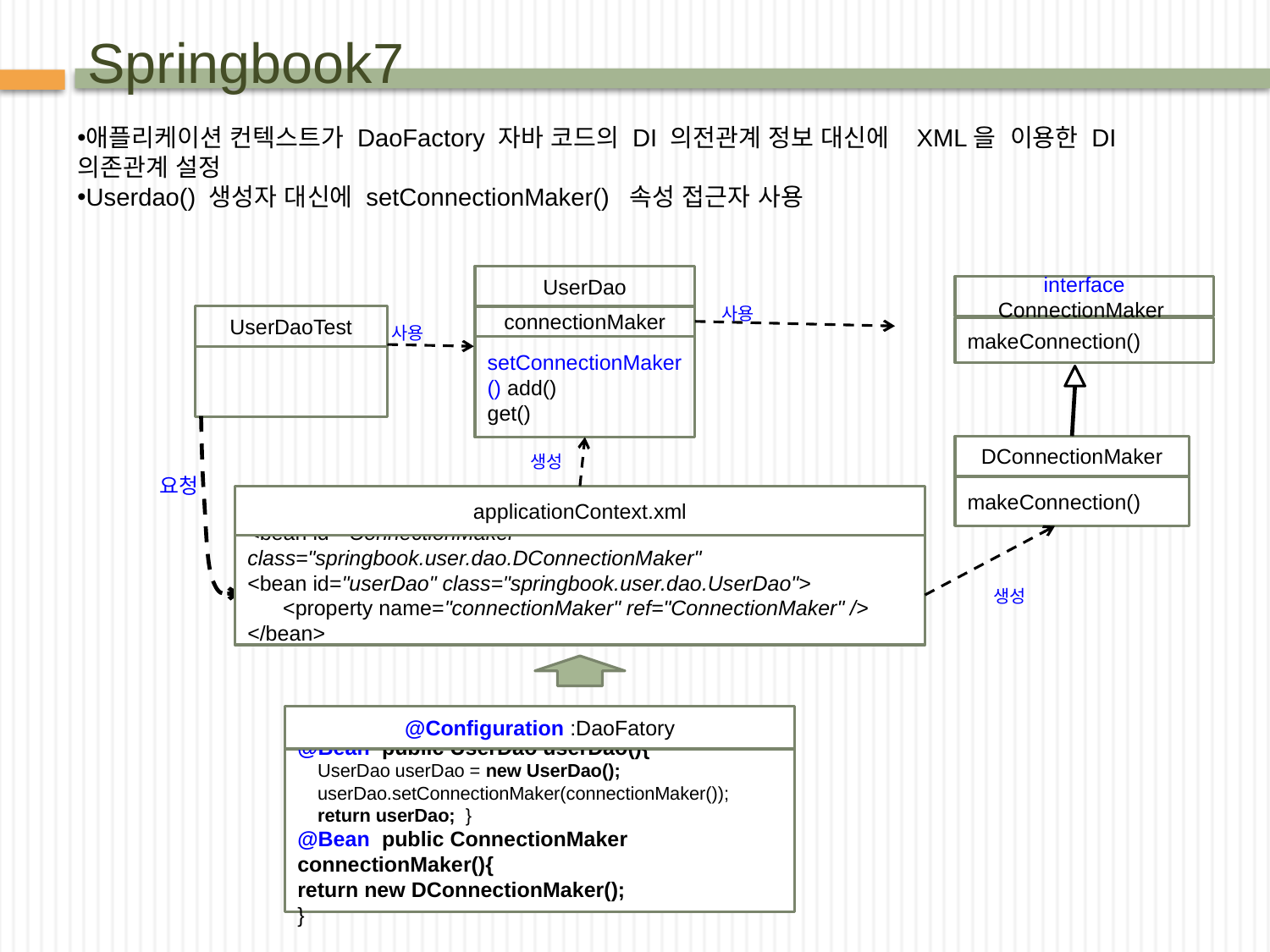

# Springbook7
애플리케이션 컨텍스트가 DaoFactory 자바 코드의 DI 의전관계 정보 대신에   XML을  이용한 DI 의존관계 설정
Userdao() 생성자 대신에 setConnectionMaker()  속성 접근자 사용

UserDao
connectionMaker
setConnectionMaker() add()
get()
interface ConnectionMaker
makeConnection()
사용
UserDaoTest

사용

DConnectionMaker
makeConnection()
생성
요청
applicationContext.xml
<bean id="ConnectionMaker"  class="springbook.user.dao.DConnectionMaker"
<bean id="userDao" class="springbook.user.dao.UserDao">
      <property name="connectionMaker" ref="ConnectionMaker" />
</bean>
생성

@Configuration :DaoFatory
@Bean
@Bean  public UserDao userDao(){
    UserDao userDao = new UserDao();
    userDao.setConnectionMaker(connectionMaker());
    return userDao;  }
@Bean  public ConnectionMaker connectionMaker(){
return new DConnectionMaker();
}